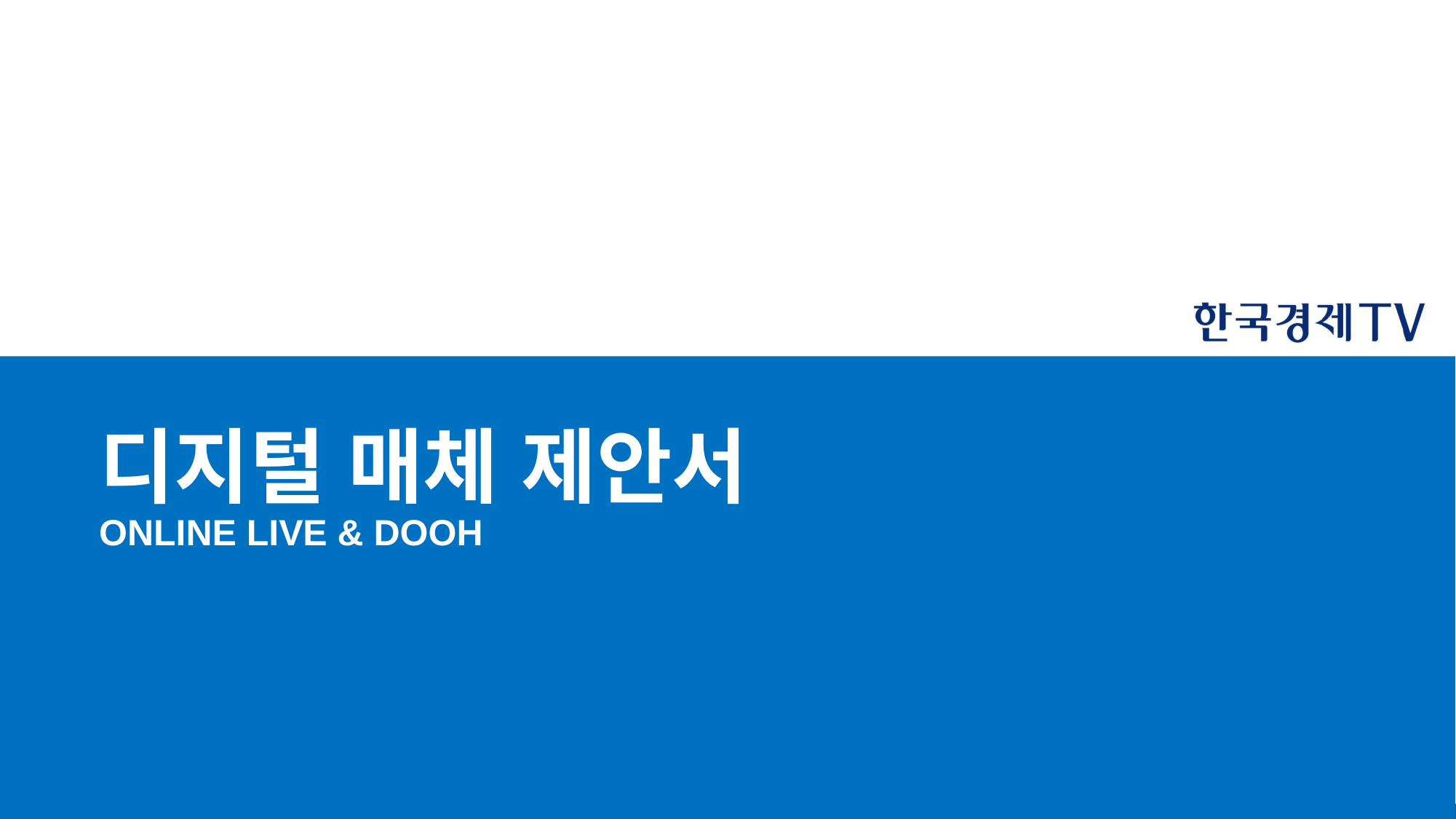

디지털 매체 제안서
ONLINE LIVE & DOOH